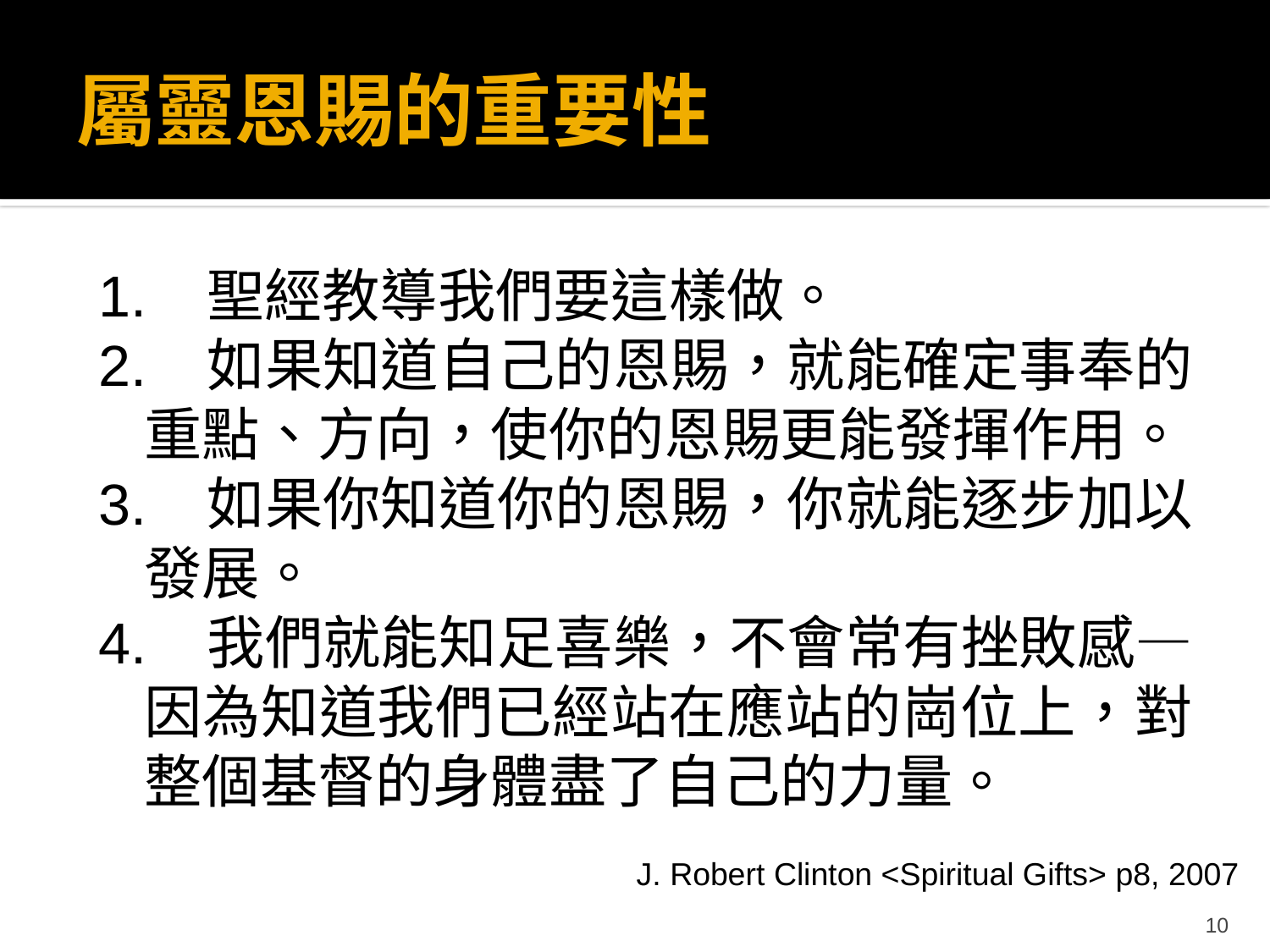

# 屬靈恩賜的重要性
1.	聖經教導我們要這樣做。
2.	如果知道自己的恩賜，就能確定事奉的重點、方向，使你的恩賜更能發揮作用。
3.	如果你知道你的恩賜，你就能逐步加以發展。
4.	我們就能知足喜樂，不會常有挫敗感—因為知道我們已經站在應站的崗位上，對整個基督的身體盡了自己的力量。

J. Robert Clinton <Spiritual Gifts> p8, 2007
10